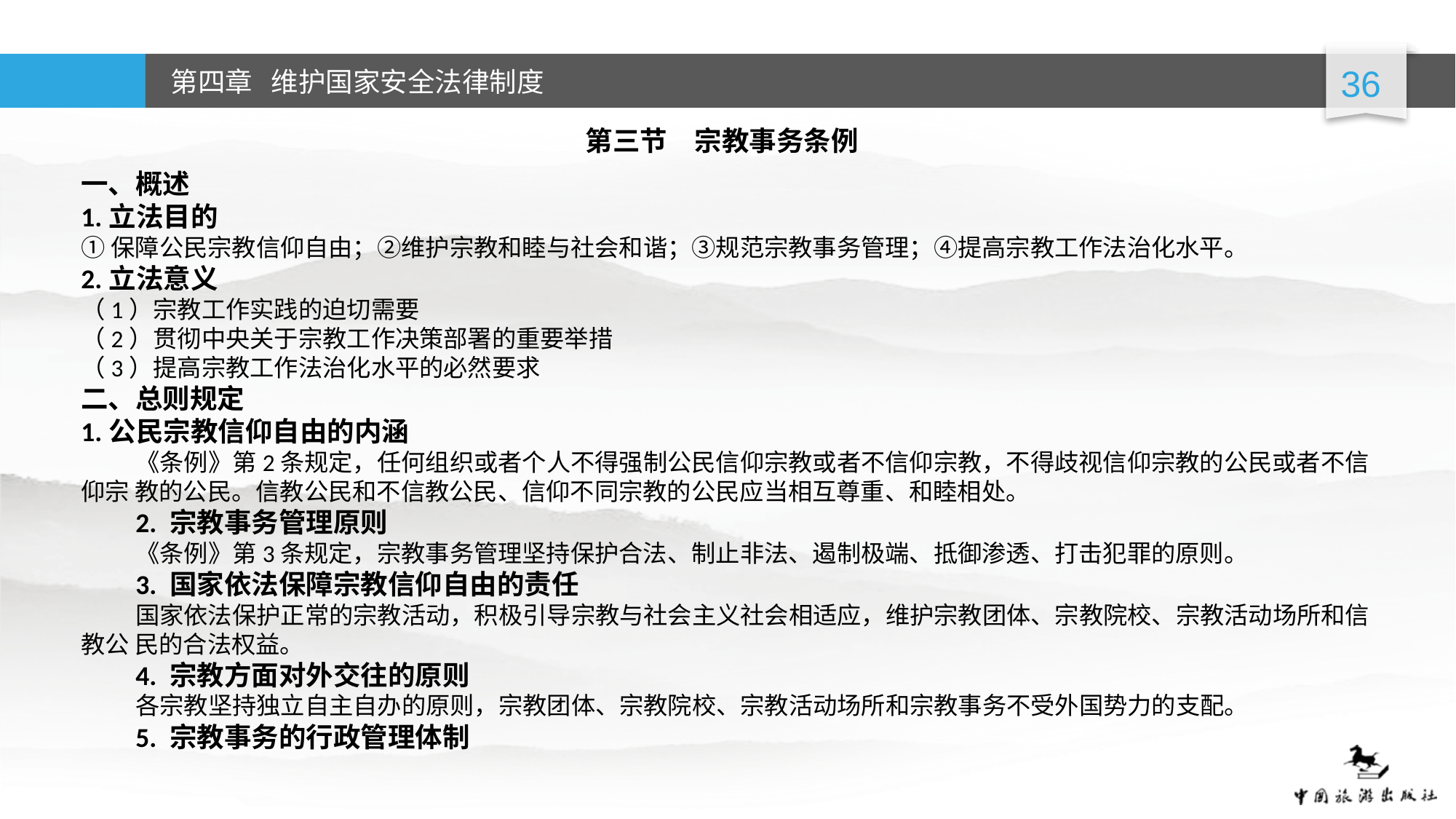

第三节　宗教事务条例
一、概述
1.立法目的
①保障公民宗教信仰自由；②维护宗教和睦与社会和谐；③规范宗教事务管理；④提高宗教工作法治化水平。
2.立法意义
（1）宗教工作实践的迫切需要
（2）贯彻中央关于宗教工作决策部署的重要举措
（3）提高宗教工作法治化水平的必然要求
二、总则规定
1.公民宗教信仰自由的内涵
《条例》第2条规定，任何组织或者个人不得强制公民信仰宗教或者不信仰宗教，不得歧视信仰宗教的公民或者不信仰宗 教的公民。信教公民和不信教公民、信仰不同宗教的公民应当相互尊重、和睦相处。
2. 宗教事务管理原则
《条例》第3条规定，宗教事务管理坚持保护合法、制止非法、遏制极端、抵御渗透、打击犯罪的原则。
3. 国家依法保障宗教信仰自由的责任
国家依法保护正常的宗教活动，积极引导宗教与社会主义社会相适应，维护宗教团体、宗教院校、宗教活动场所和信教公 民的合法权益。
4. 宗教方面对外交往的原则
各宗教坚持独立自主自办的原则，宗教团体、宗教院校、宗教活动场所和宗教事务不受外国势力的支配。
5. 宗教事务的行政管理体制